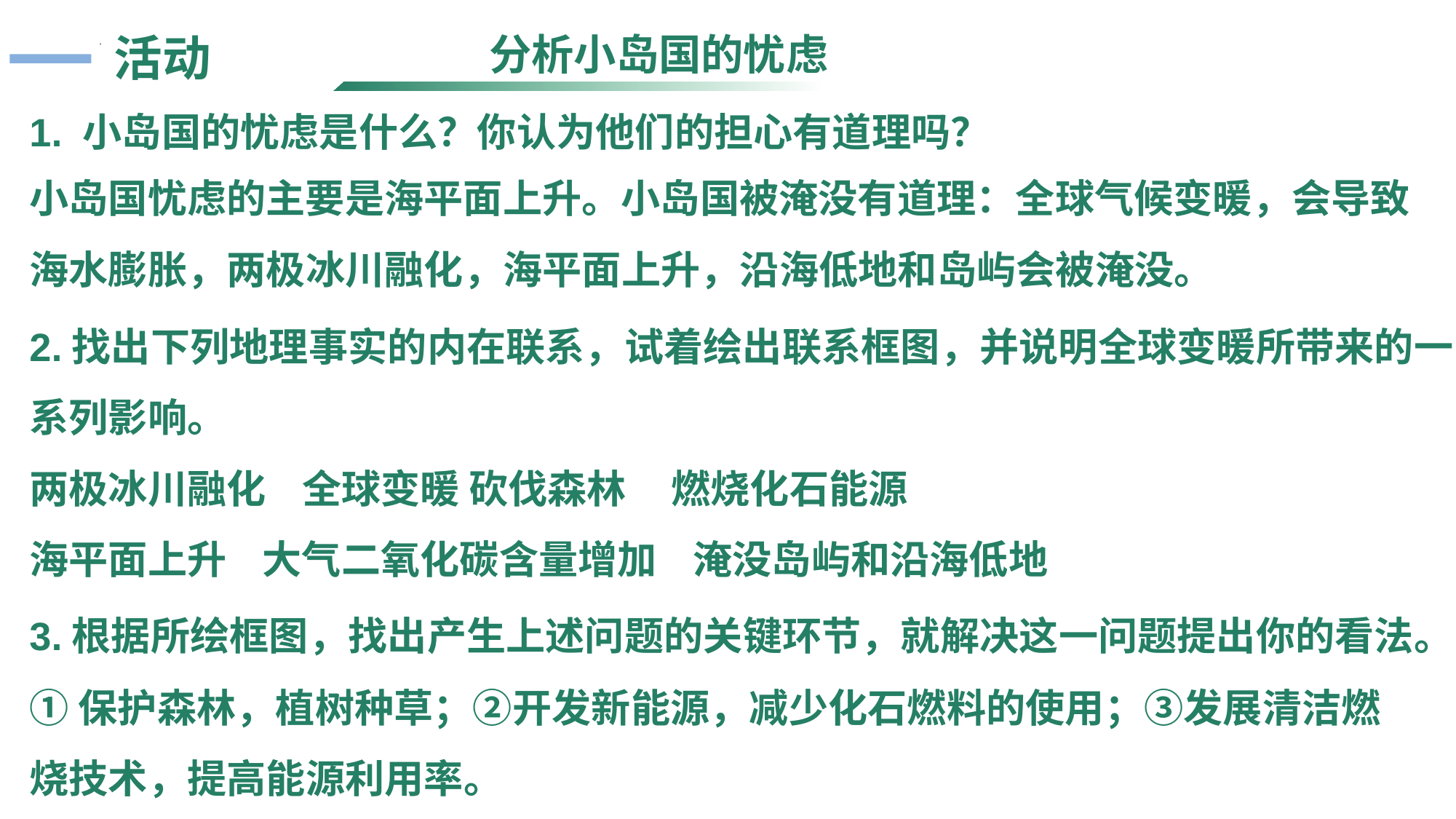

分析小岛国的忧虑
活动

1. 小岛国的忧虑是什么？你认为他们的担心有道理吗？
小岛国忧虑的主要是海平面上升。小岛国被淹没有道理：全球气候变暖，会导致海水膨胀，两极冰川融化，海平面上升，沿海低地和岛屿会被淹没。
2.找出下列地理事实的内在联系，试着绘出联系框图，并说明全球变暖所带来的一系列影响。
两极冰川融化    全球变暖 砍伐森林     燃烧化石能源
海平面上升    大气二氧化碳含量增加    淹没岛屿和沿海低地
3.根据所绘框图，找出产生上述问题的关键环节，就解决这一问题提出你的看法。

①保护森林，植树种草；②开发新能源，减少化石燃料的使用；③发展清洁燃烧技术，提高能源利用率。